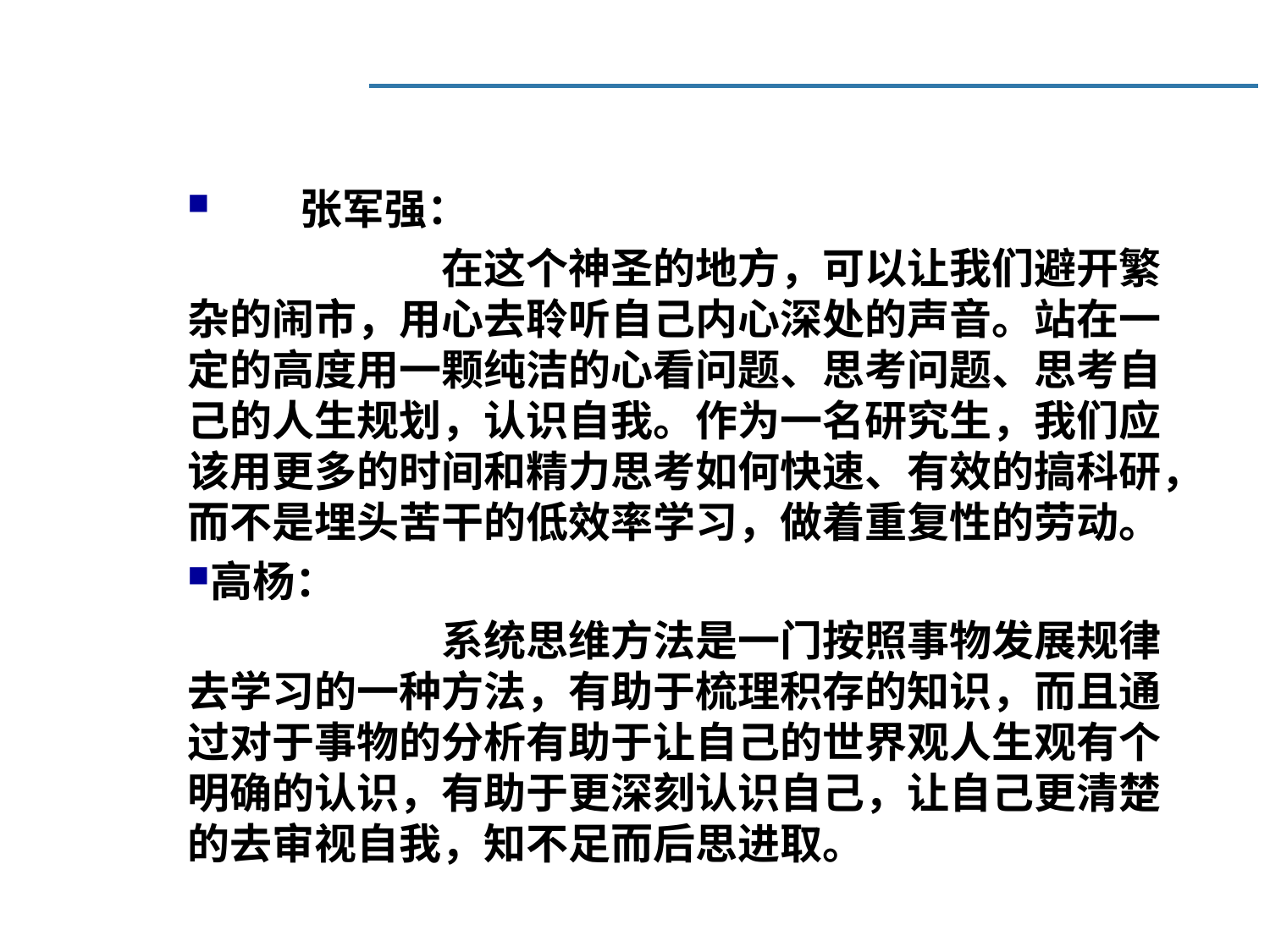

张军强：
		在这个神圣的地方，可以让我们避开繁杂的闹市，用心去聆听自己内心深处的声音。站在一定的高度用一颗纯洁的心看问题、思考问题、思考自己的人生规划，认识自我。作为一名研究生，我们应该用更多的时间和精力思考如何快速、有效的搞科研，而不是埋头苦干的低效率学习，做着重复性的劳动。
高杨：
		系统思维方法是一门按照事物发展规律去学习的一种方法，有助于梳理积存的知识，而且通过对于事物的分析有助于让自己的世界观人生观有个明确的认识，有助于更深刻认识自己，让自己更清楚的去审视自我，知不足而后思进取。